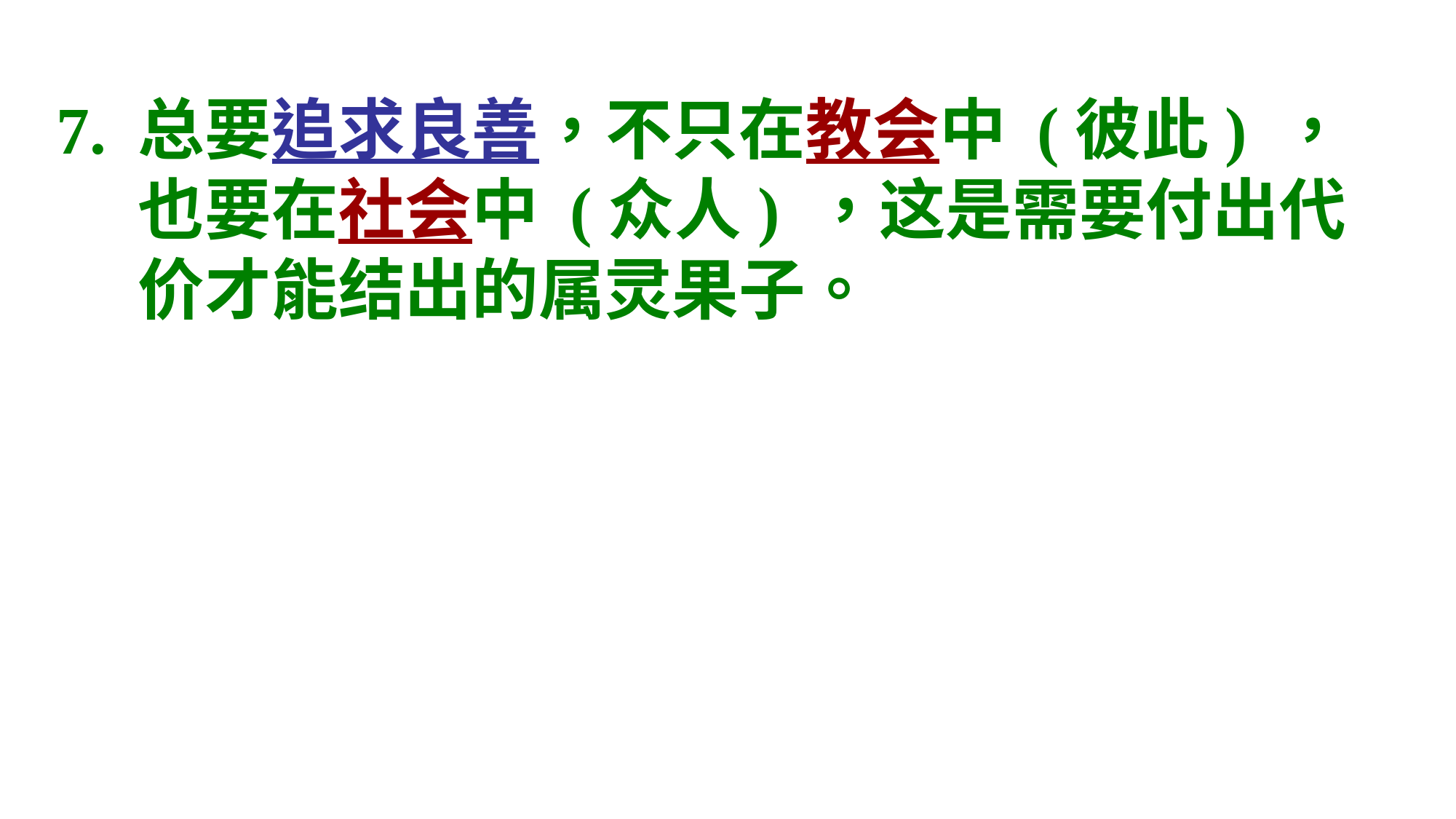

7.	总要追求良善，不只在教会中 (彼此) ，也要在社会中 (众人) ，这是需要付出代价才能结出的属灵果子。